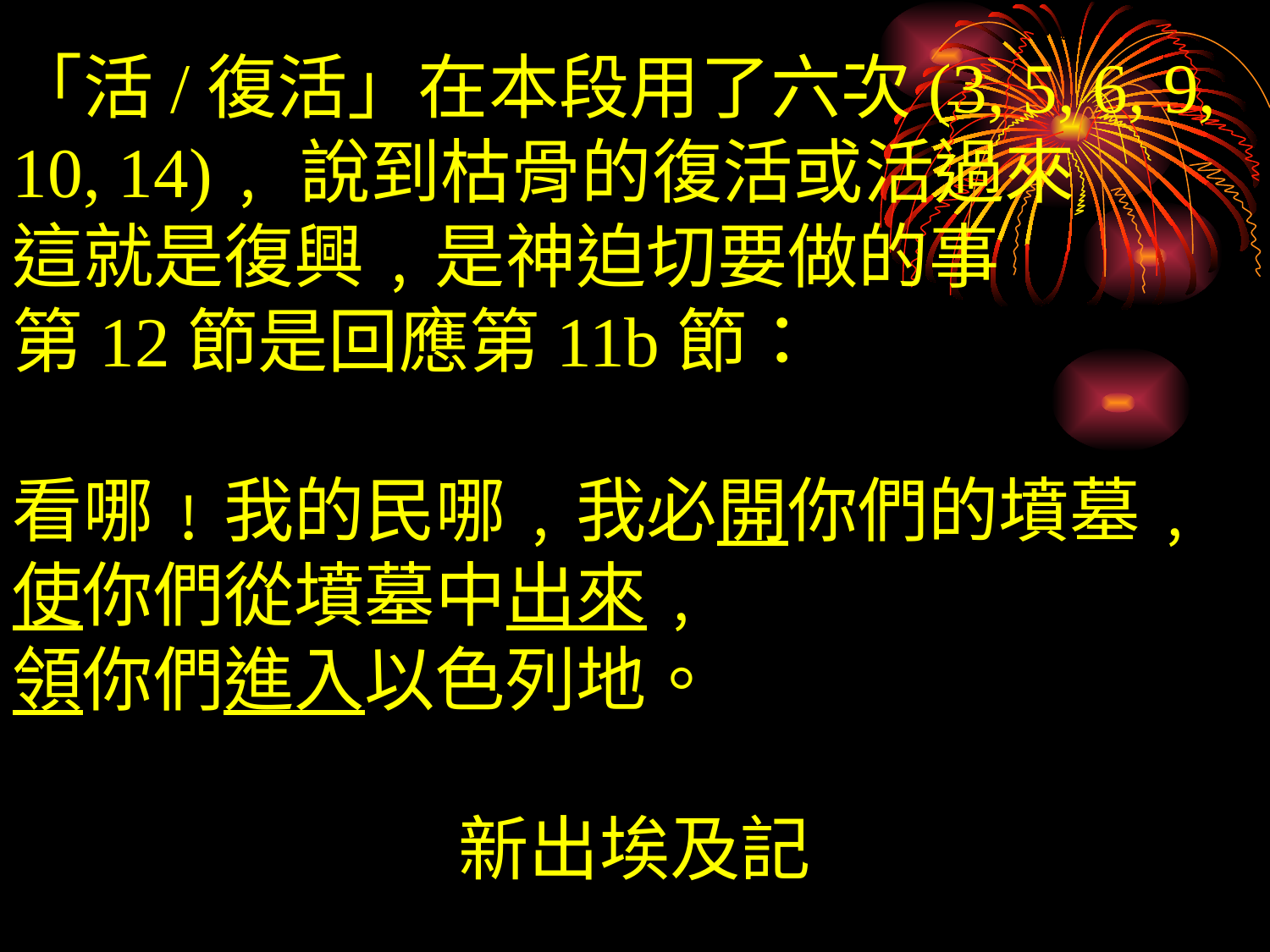

「活/復活」在本段用了六次(3, 5, 6, 9, 10, 14)﹐說到枯骨的復活或活過來
這就是復興﹐是神迫切要做的事
第12節是回應第11b節：

看哪﹗我的民哪﹐我必開你們的墳墓﹐
使你們從墳墓中出來﹐
領你們進入以色列地。

新出埃及記